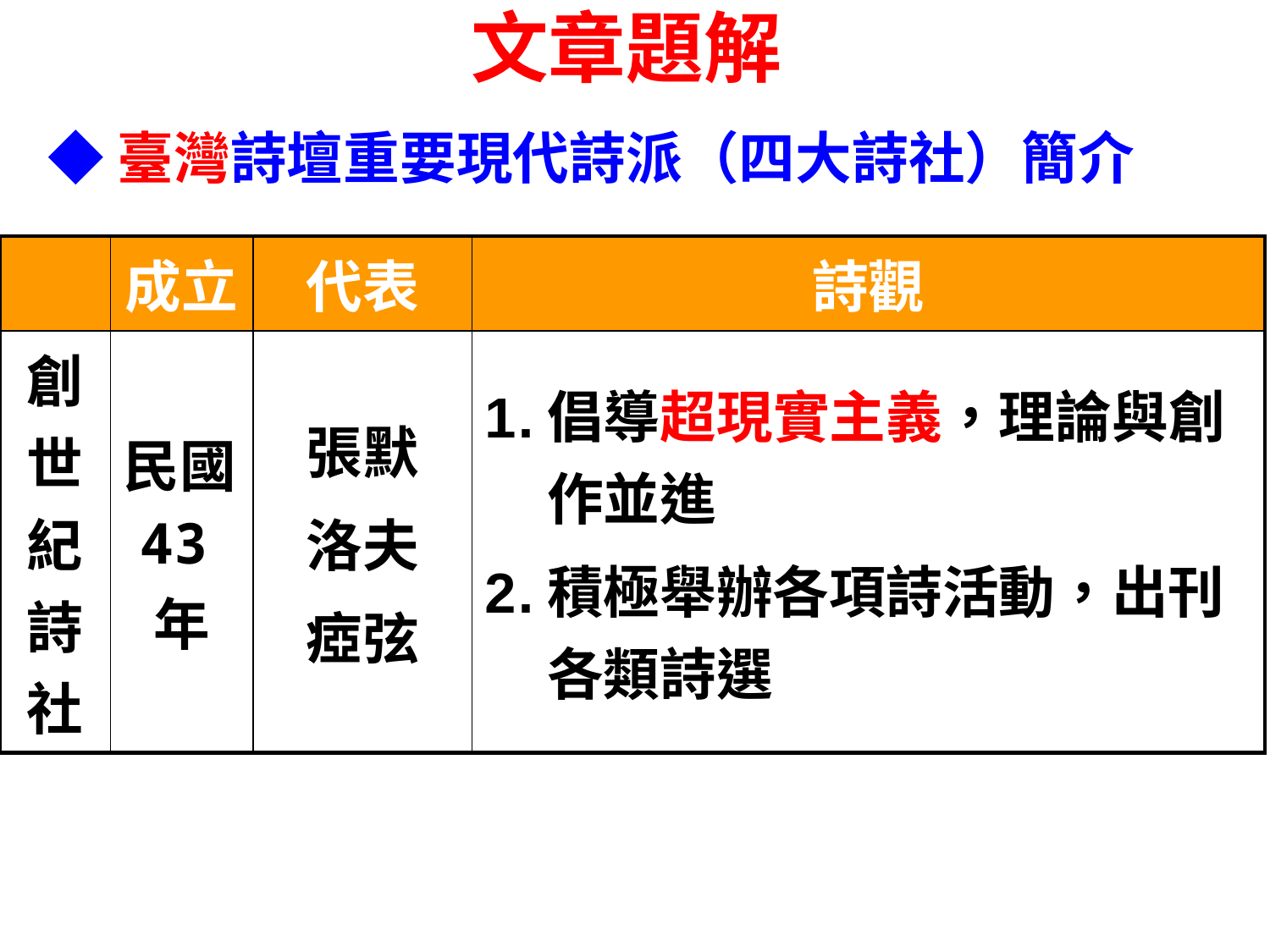

文章題解
◆臺灣詩壇重要現代詩派（四大詩社）簡介
|  | 成立 | 代表 | 詩觀 |
| --- | --- | --- | --- |
| 創世紀詩社 | 民國43年 | 張默 洛夫 瘂弦 | 倡導超現實主義，理論與創作並進 積極舉辦各項詩活動，出刊各類詩選 |